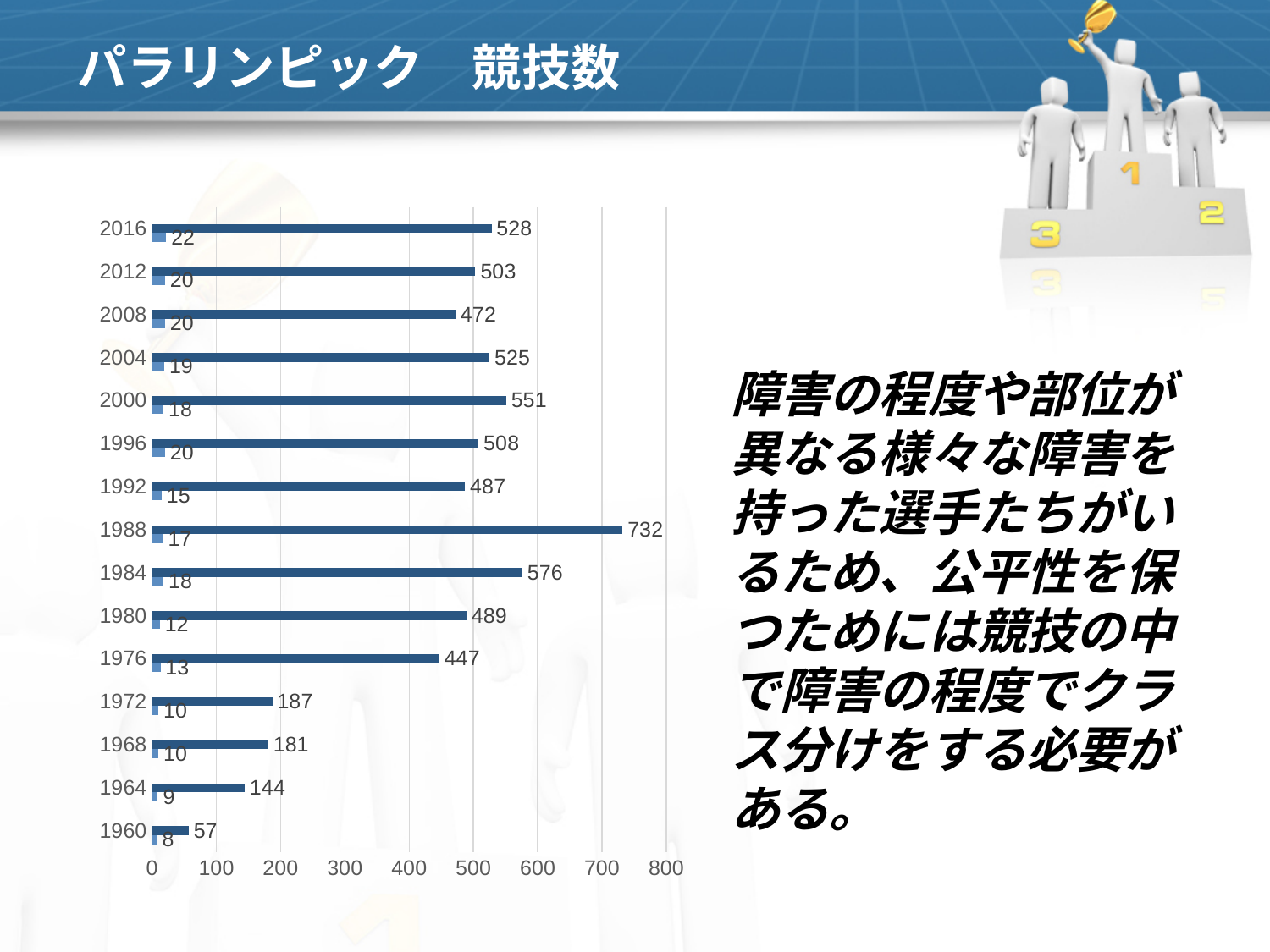

# パラリンピック　競技数

### Chart

| Category | 系列 1 | 系列 2 | 列1 |
|---|---|---|---|
| 1960 | 8.0 | 57.0 | None |
| 1964 | 9.0 | 144.0 | None |
| 1968 | 10.0 | 181.0 | None |
| 1972 | 10.0 | 187.0 | None |
| 1976 | 13.0 | 447.0 | None |
| 1980 | 12.0 | 489.0 | None |
| 1984 | 18.0 | 576.0 | None |
| 1988 | 17.0 | 732.0 | None |
| 1992 | 15.0 | 487.0 | None |
| 1996 | 20.0 | 508.0 | None |
| 2000 | 18.0 | 551.0 | None |
| 2004 | 19.0 | 525.0 | None |
| 2008 | 20.0 | 472.0 | None |
| 2012 | 20.0 | 503.0 | None |
| 2016 | 22.0 | 528.0 | None |
障害の程度や部位が異なる様々な障害を持った選手たちがいるため、公平性を保つためには競技の中で障害の程度でクラス分けをする必要がある。